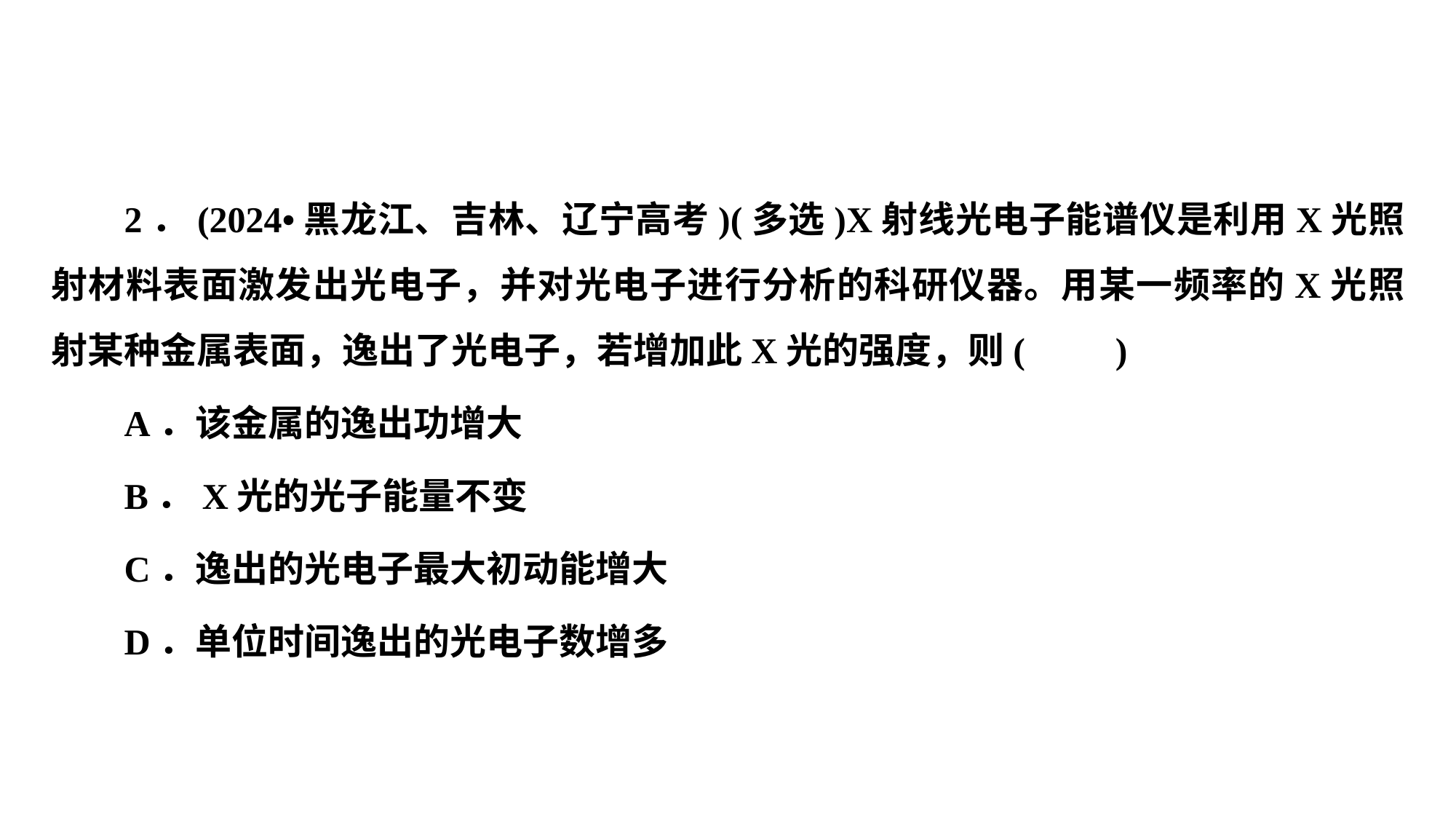

2．(2024•黑龙江、吉林、辽宁高考)(多选)X射线光电子能谱仪是利用X光照射材料表面激发出光电子，并对光电子进行分析的科研仪器。用某一频率的X光照射某种金属表面，逸出了光电子，若增加此X光的强度，则(　　)
A．该金属的逸出功增大
B．X光的光子能量不变
C．逸出的光电子最大初动能增大
D．单位时间逸出的光电子数增多